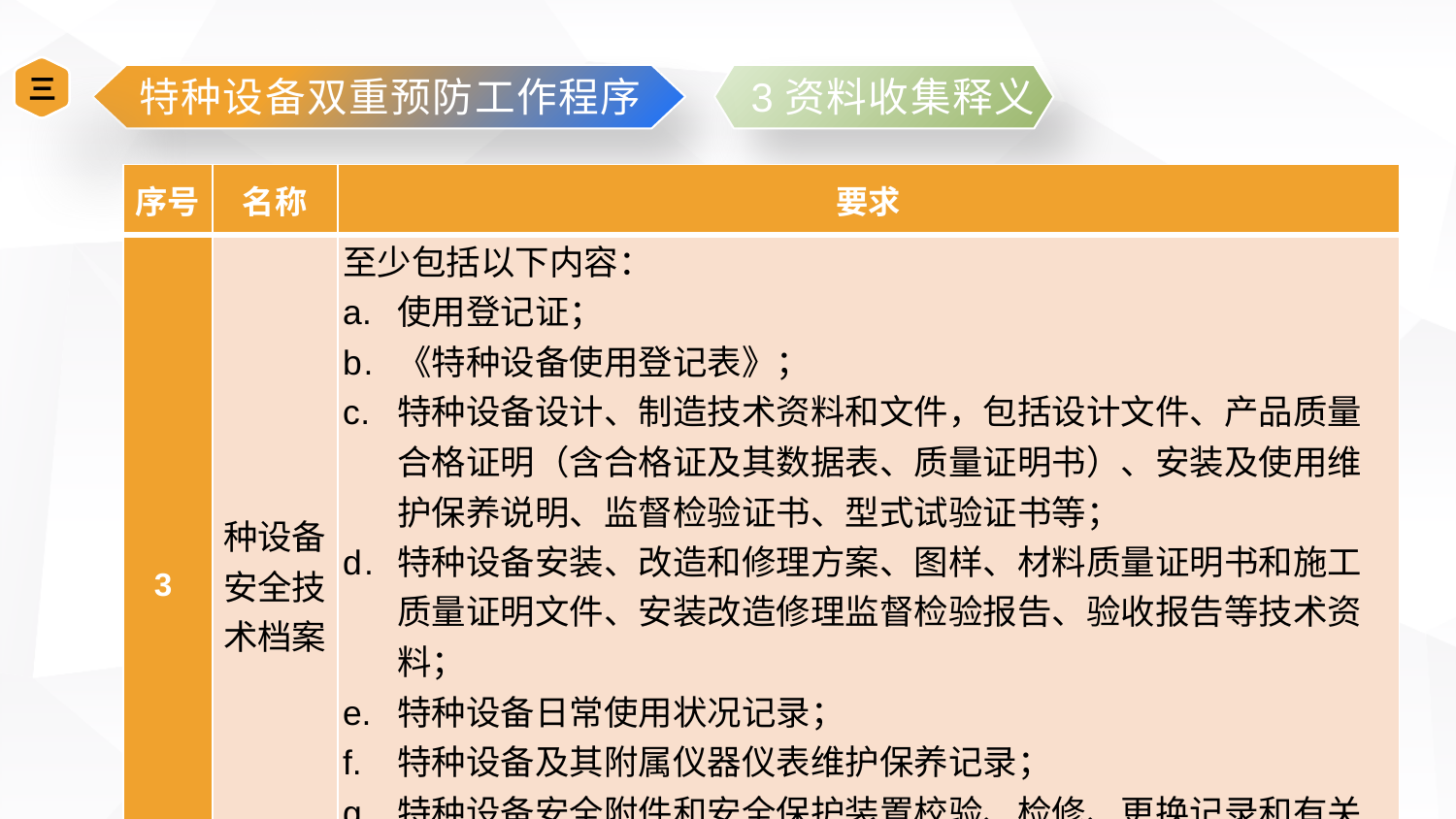

三

特种设备双重预防工作程序

3资料收集释义
| 序号 | 名称 | 要求 |
| --- | --- | --- |
| 3 | 种设备安全技术档案 | 至少包括以下内容： 使用登记证； 《特种设备使用登记表》； 特种设备设计、制造技术资料和文件，包括设计文件、产品质量合格证明（含合格证及其数据表、质量证明书）、安装及使用维护保养说明、监督检验证书、型式试验证书等； 特种设备安装、改造和修理方案、图样、材料质量证明书和施工质量证明文件、安装改造修理监督检验报告、验收报告等技术资料； 特种设备日常使用状况记录； 特种设备及其附属仪器仪表维护保养记录； 特种设备安全附件和安全保护装置校验、检修、更换记录和有关报告； 特种设备运行故障和事故记录及事故处理报告 |

LN/TC 0023 特种设备安全标准化技术委员会（辽宁）
44